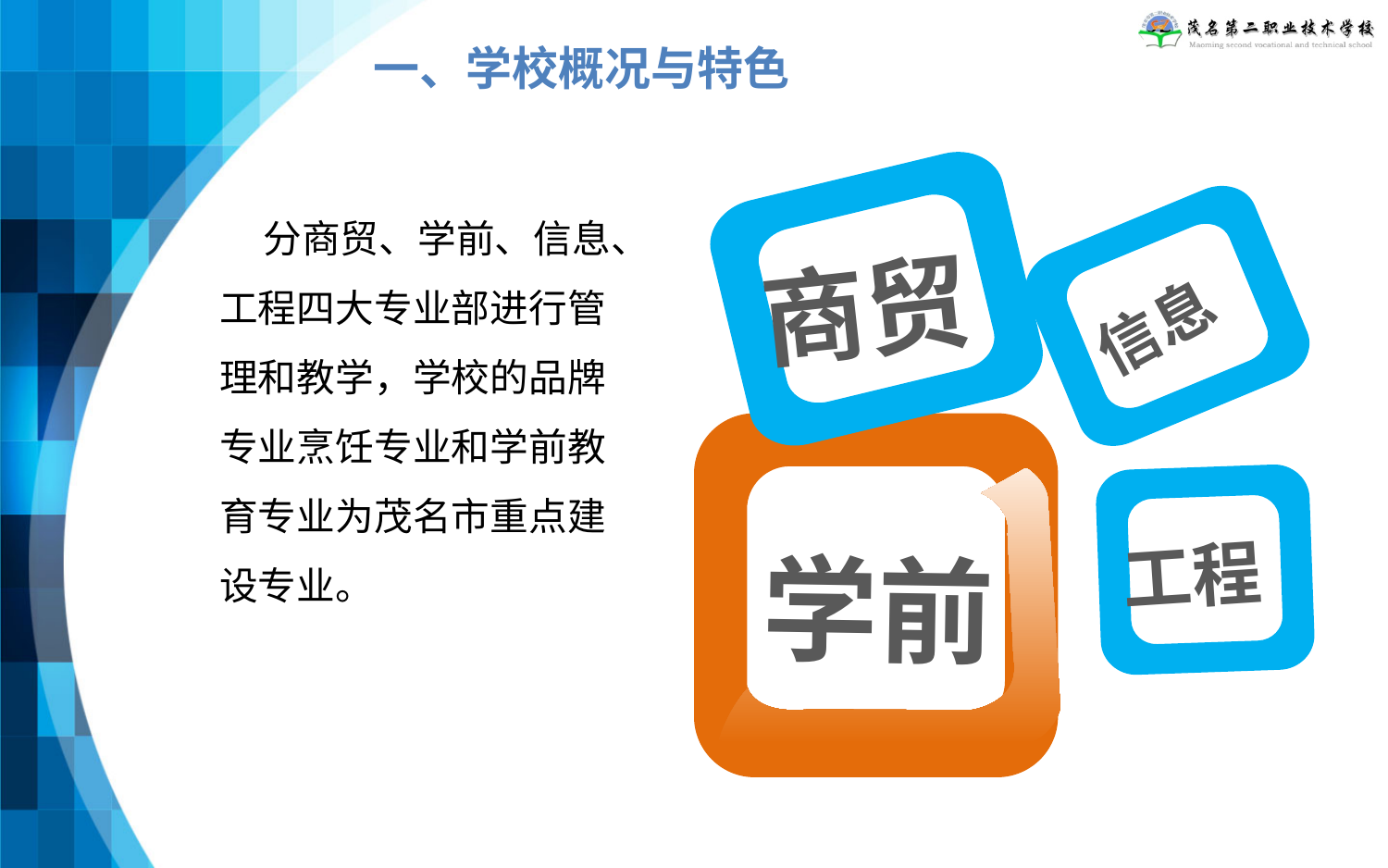

一、学校概况与特色

商贸
    分商贸、学前、信息、工程四大专业部进行管理和教学，学校的品牌专业烹饪专业和学前教育专业为茂名市重点建设专业。

信息

学前

工程